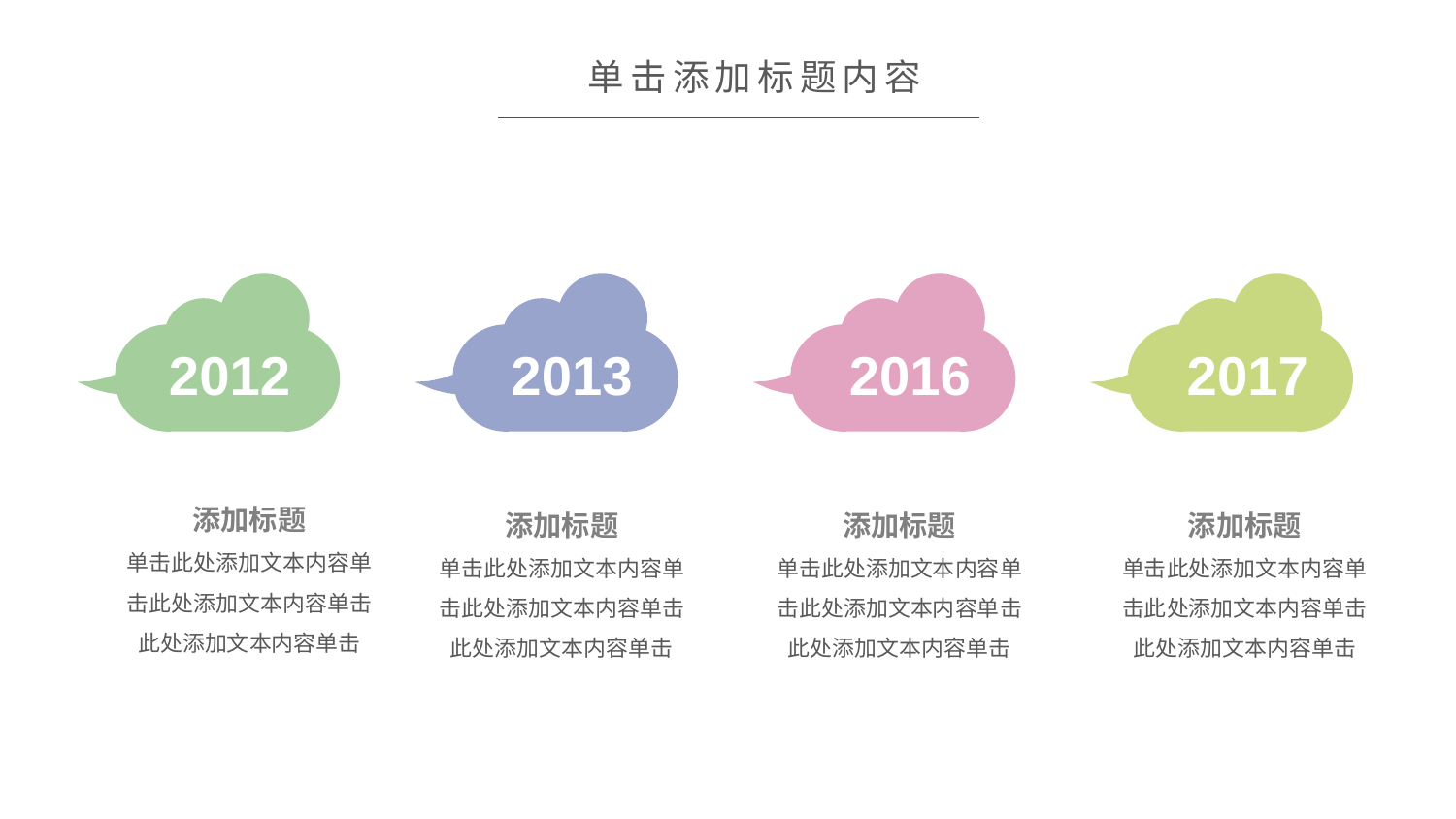

单击添加标题内容

2012
2013
2016
2017
添加标题
单击此处添加文本内容单击此处添加文本内容单击此处添加文本内容单击
添加标题
单击此处添加文本内容单击此处添加文本内容单击此处添加文本内容单击
添加标题
单击此处添加文本内容单击此处添加文本内容单击此处添加文本内容单击
添加标题
单击此处添加文本内容单击此处添加文本内容单击此处添加文本内容单击